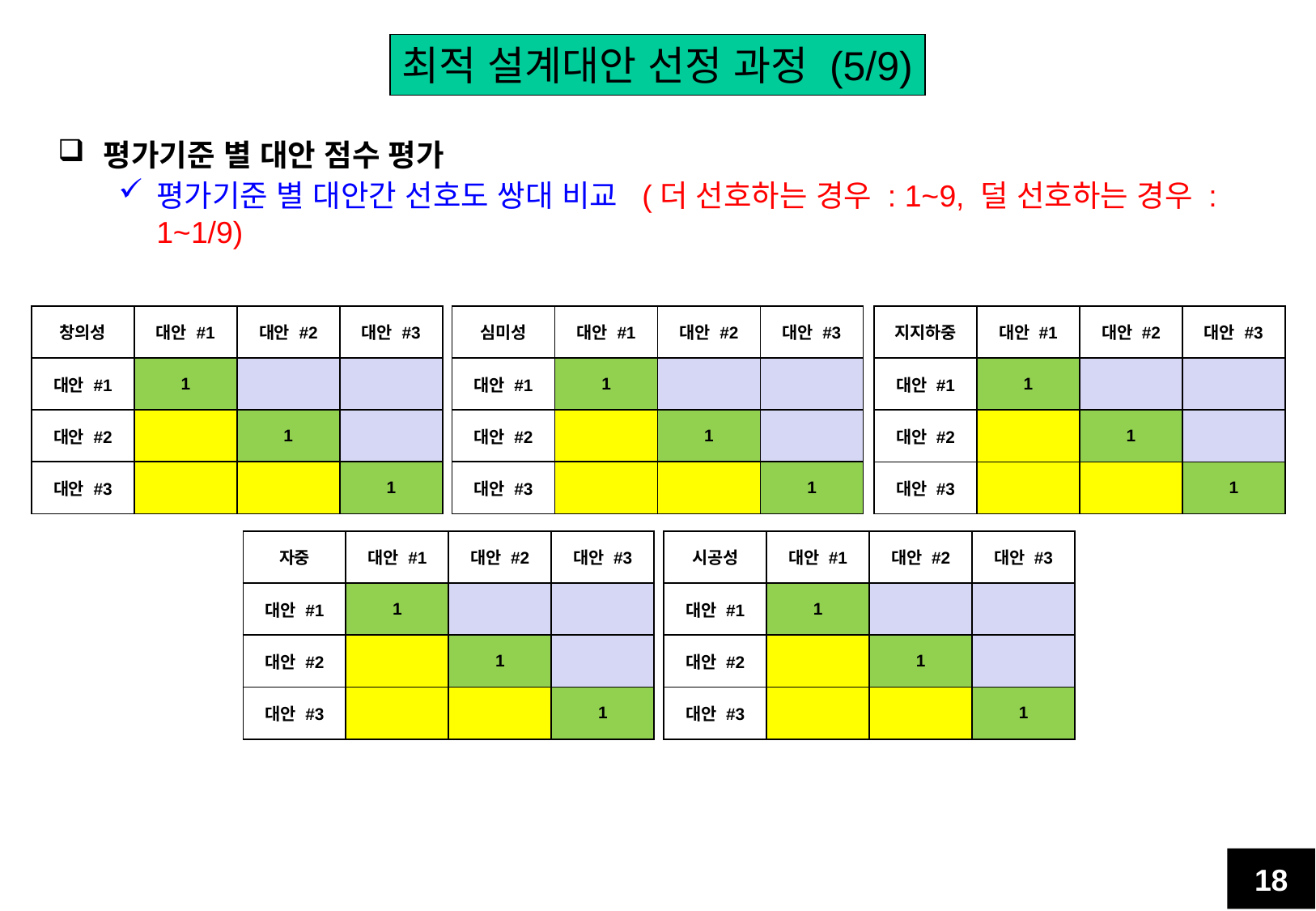

최적 설계대안 선정 과정 (5/9)
평가기준 별 대안 점수 평가
평가기준 별 대안간 선호도 쌍대 비교  (더 선호하는 경우 : 1~9, 덜 선호하는 경우 : 1~1/9)
| 창의성 | 대안 #1 | 대안 #2 | 대안 #3 |
| --- | --- | --- | --- |
| 대안 #1 | 1 |  |  |
| 대안 #2 |  | 1 |  |
| 대안 #3 |  |  | 1 |
| 심미성 | 대안 #1 | 대안 #2 | 대안 #3 |
| --- | --- | --- | --- |
| 대안 #1 | 1 |  |  |
| 대안 #2 |  | 1 |  |
| 대안 #3 |  |  | 1 |
| 지지하중 | 대안 #1 | 대안 #2 | 대안 #3 |
| --- | --- | --- | --- |
| 대안 #1 | 1 |  |  |
| 대안 #2 |  | 1 |  |
| 대안 #3 |  |  | 1 |
| 자중 | 대안 #1 | 대안 #2 | 대안 #3 |
| --- | --- | --- | --- |
| 대안 #1 | 1 |  |  |
| 대안 #2 |  | 1 |  |
| 대안 #3 |  |  | 1 |
| 시공성 | 대안 #1 | 대안 #2 | 대안 #3 |
| --- | --- | --- | --- |
| 대안 #1 | 1 |  |  |
| 대안 #2 |  | 1 |  |
| 대안 #3 |  |  | 1 |
18